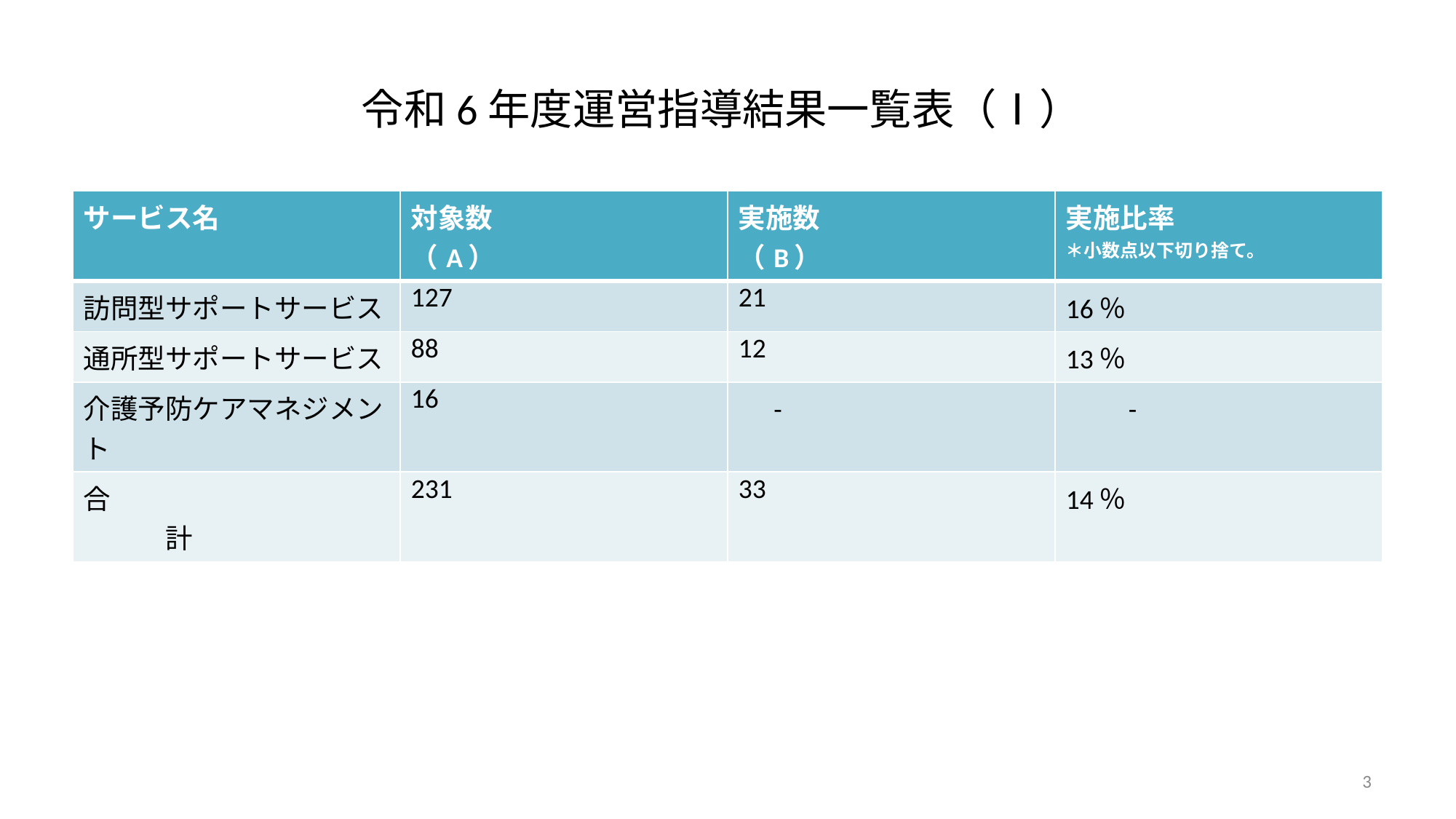

# 令和6年度運営指導結果一覧表（Ⅰ）
| サービス名 | 対象数 （A） | 実施数 （B） | 実施比率 ＊小数点以下切り捨て。 |
| --- | --- | --- | --- |
| 訪問型サポートサービス | 127 | 21 | 16％ |
| 通所型サポートサービス | 88 | 12 | 13％ |
| 介護予防ケアマネジメント | 16 | - | - |
| 合　　　　　　　　　　　　　計 | 231 | 33 | 14％ |
3